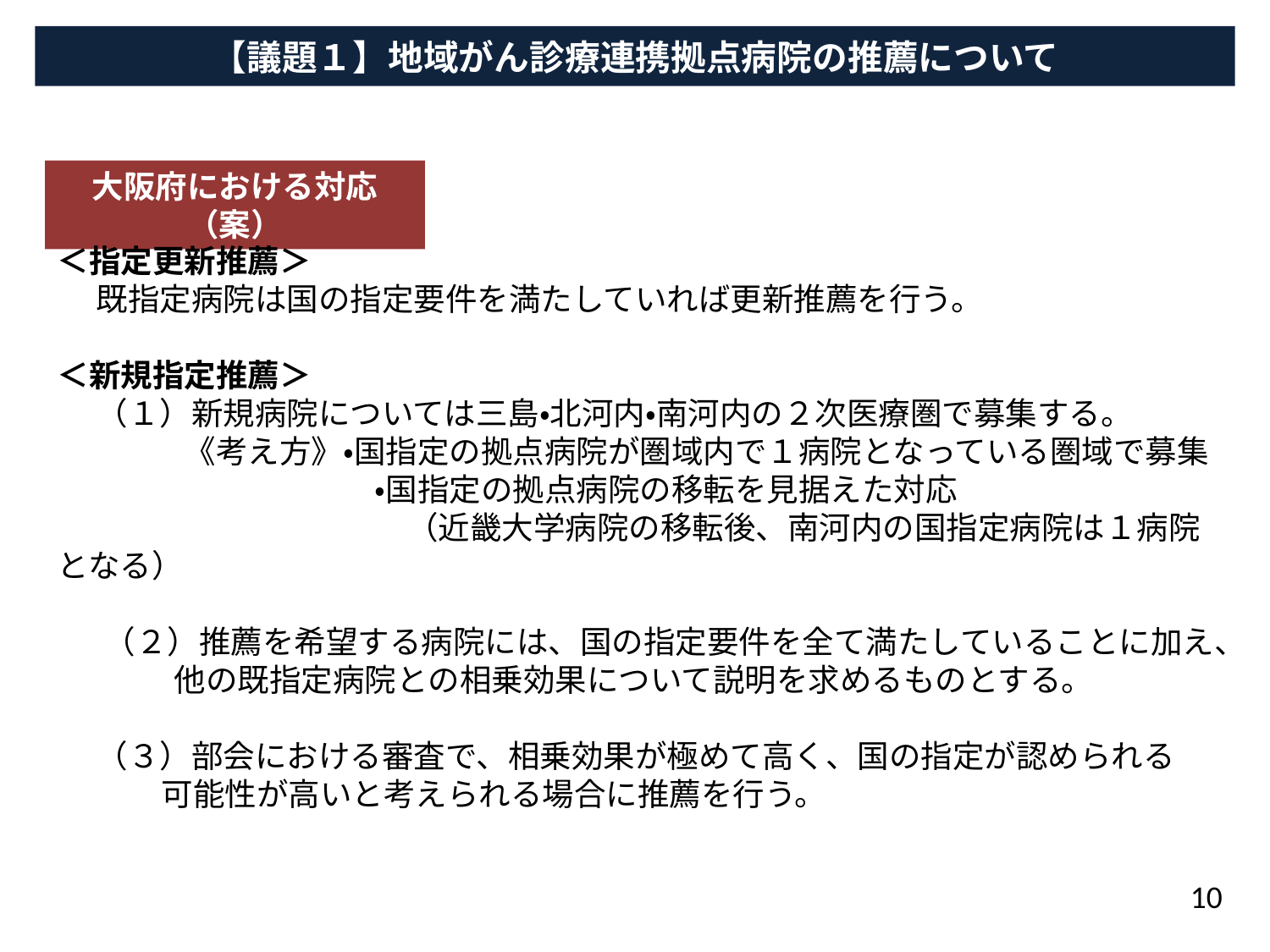

【議題１】地域がん診療連携拠点病院の推薦について
大阪府における対応（案）
＜指定更新推薦＞
　 既指定病院は国の指定要件を満たしていれば更新推薦を行う。

＜新規指定推薦＞
　 （１）新規病院については三島・北河内・南河内の２次医療圏で募集する。
　　　　《考え方》・国指定の拠点病院が圏域内で１病院となっている圏域で募集
　　　　　　　　　　・国指定の拠点病院の移転を見据えた対応
　　　　　　　　　　　（近畿大学病院の移転後、南河内の国指定病院は１病院となる）

 　（２）推薦を希望する病院には、国の指定要件を全て満たしていることに加え、
　　　   他の既指定病院との相乗効果について説明を求めるものとする。

　 （３）部会における審査で、相乗効果が極めて高く、国の指定が認められる
         　可能性が高いと考えられる場合に推薦を行う。

10